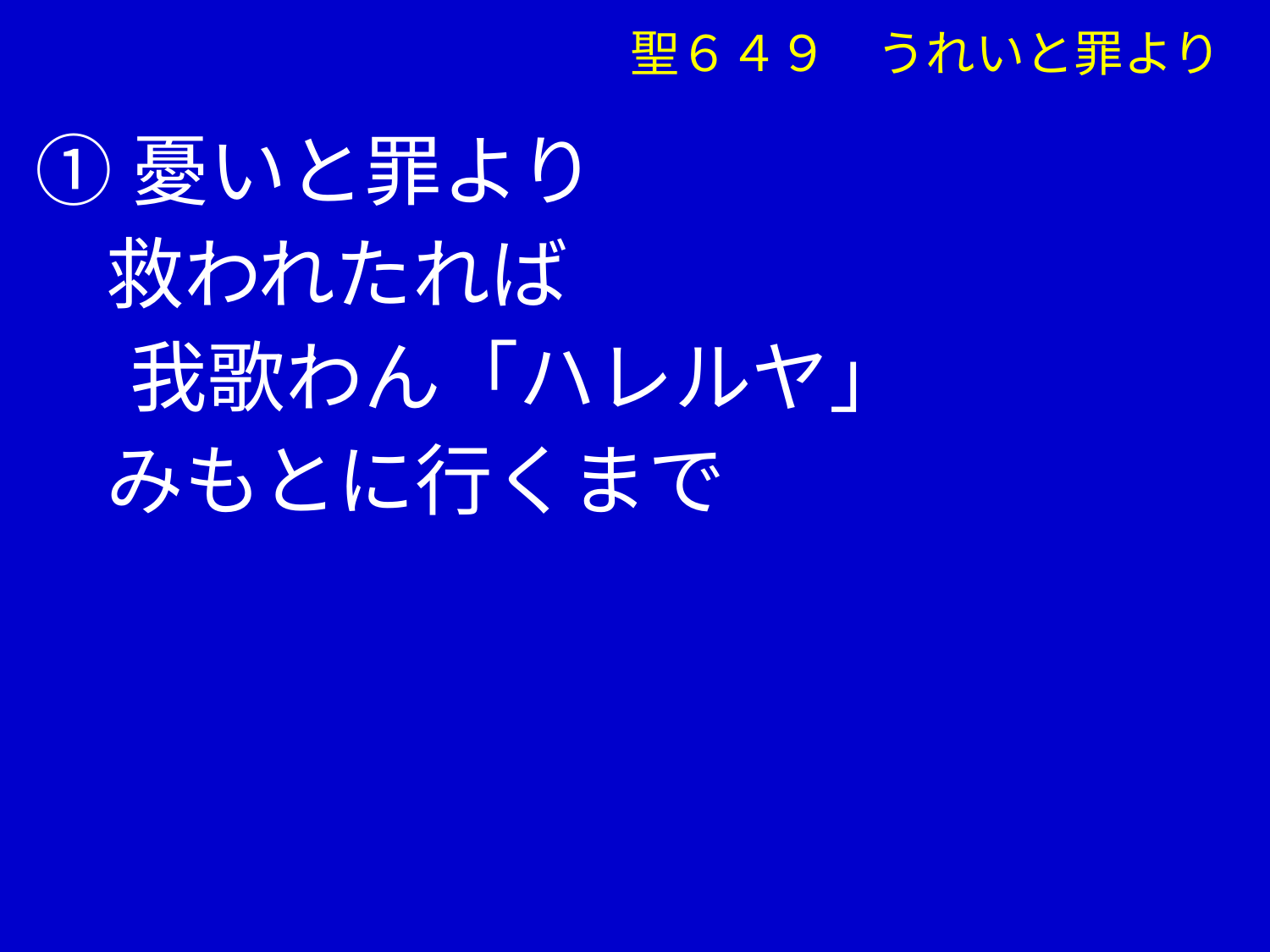

①憂いと罪より
   救われたれば
　 我歌わん「ハレルヤ」
   みもとに行くまで

　　　聖６４９　うれいと罪より